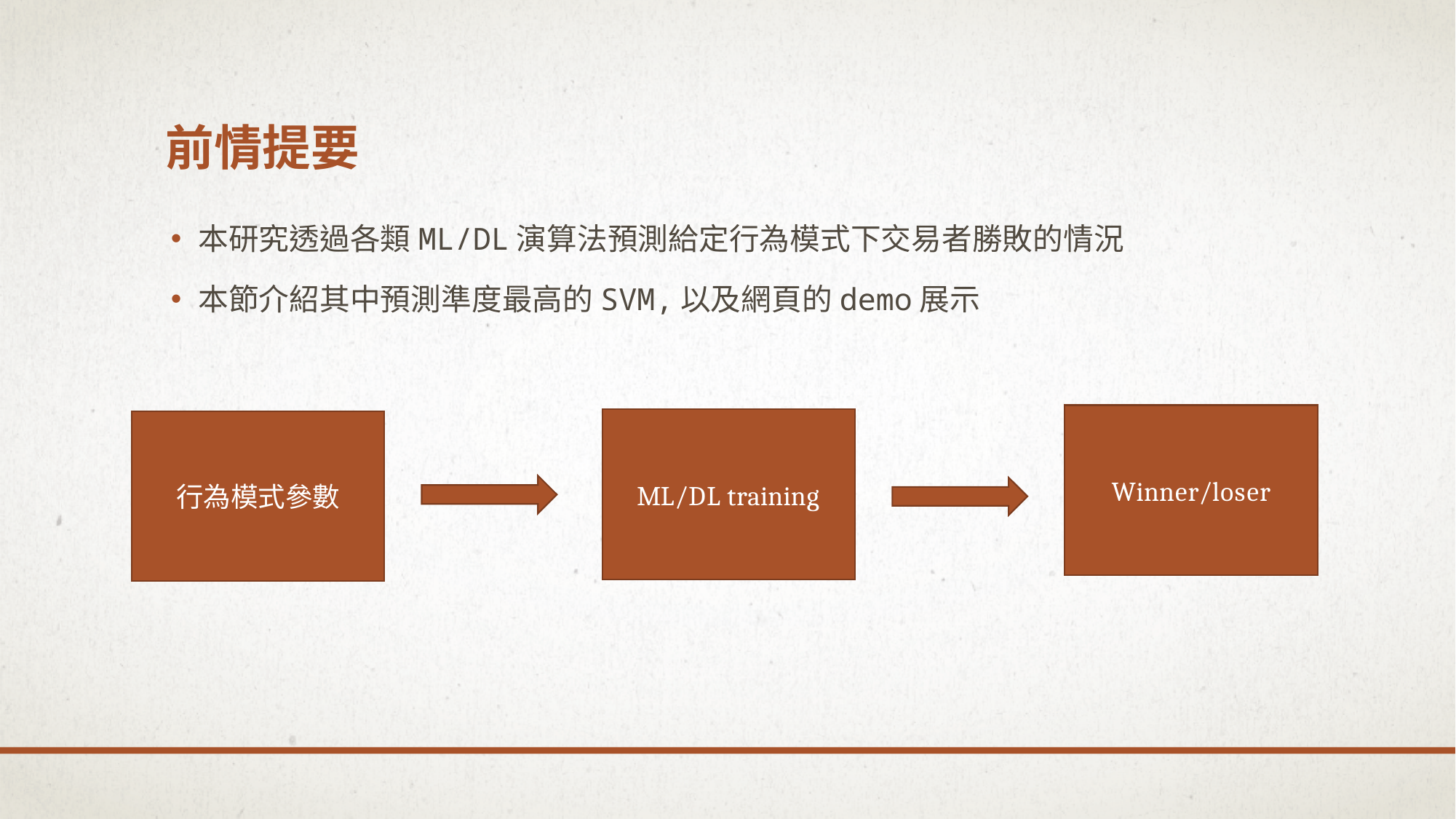

# 前情提要
本研究透過各類ML/DL演算法預測給定行為模式下交易者勝敗的情況
本節介紹其中預測準度最高的SVM,以及網頁的demo展示
Winner/loser
ML/DL training
行為模式參數